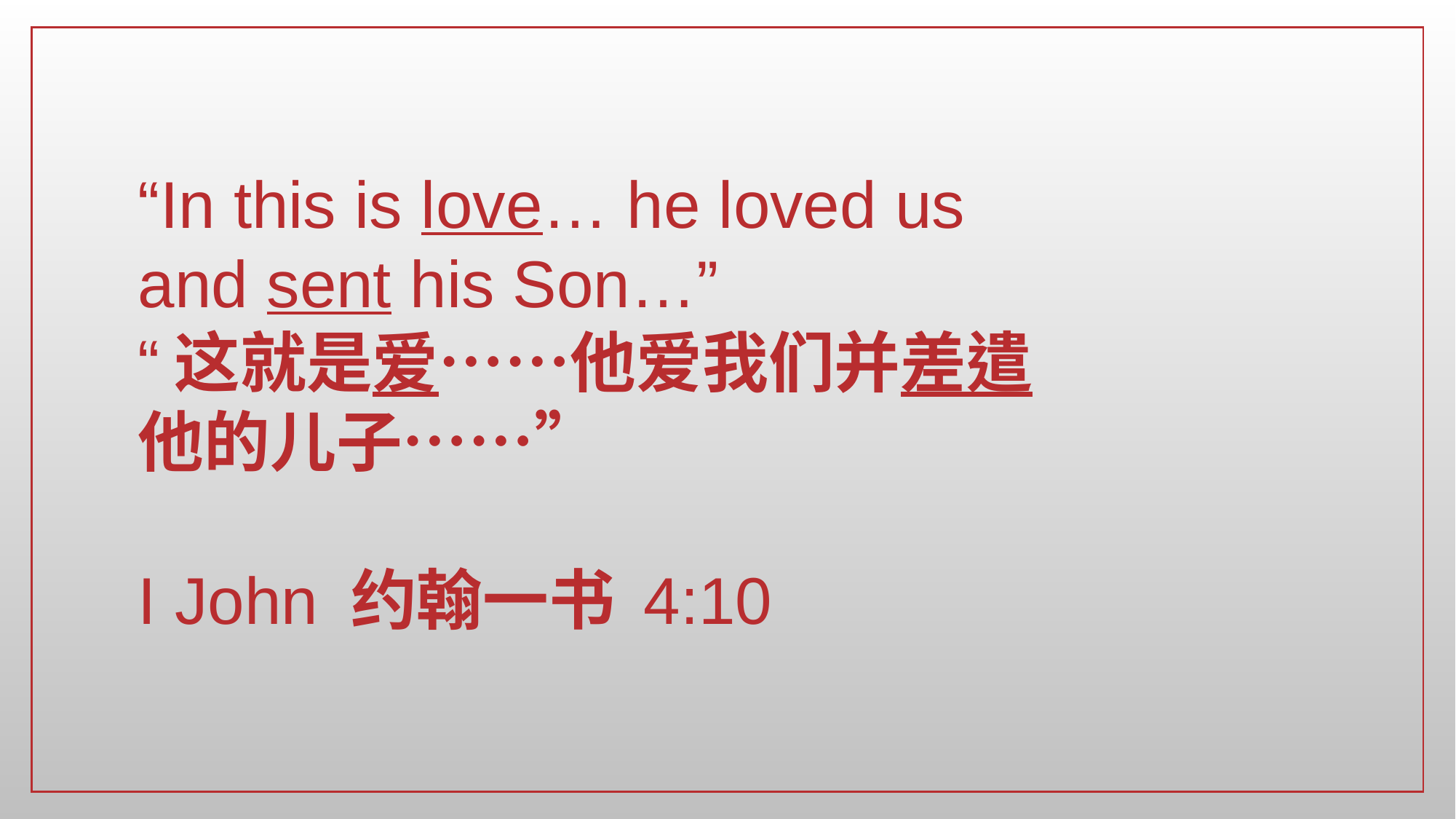

# “In this is love… he loved us and sent his Son…” “这就是爱……他爱我们并差遣他的儿子……” I John 约翰一书 4:10